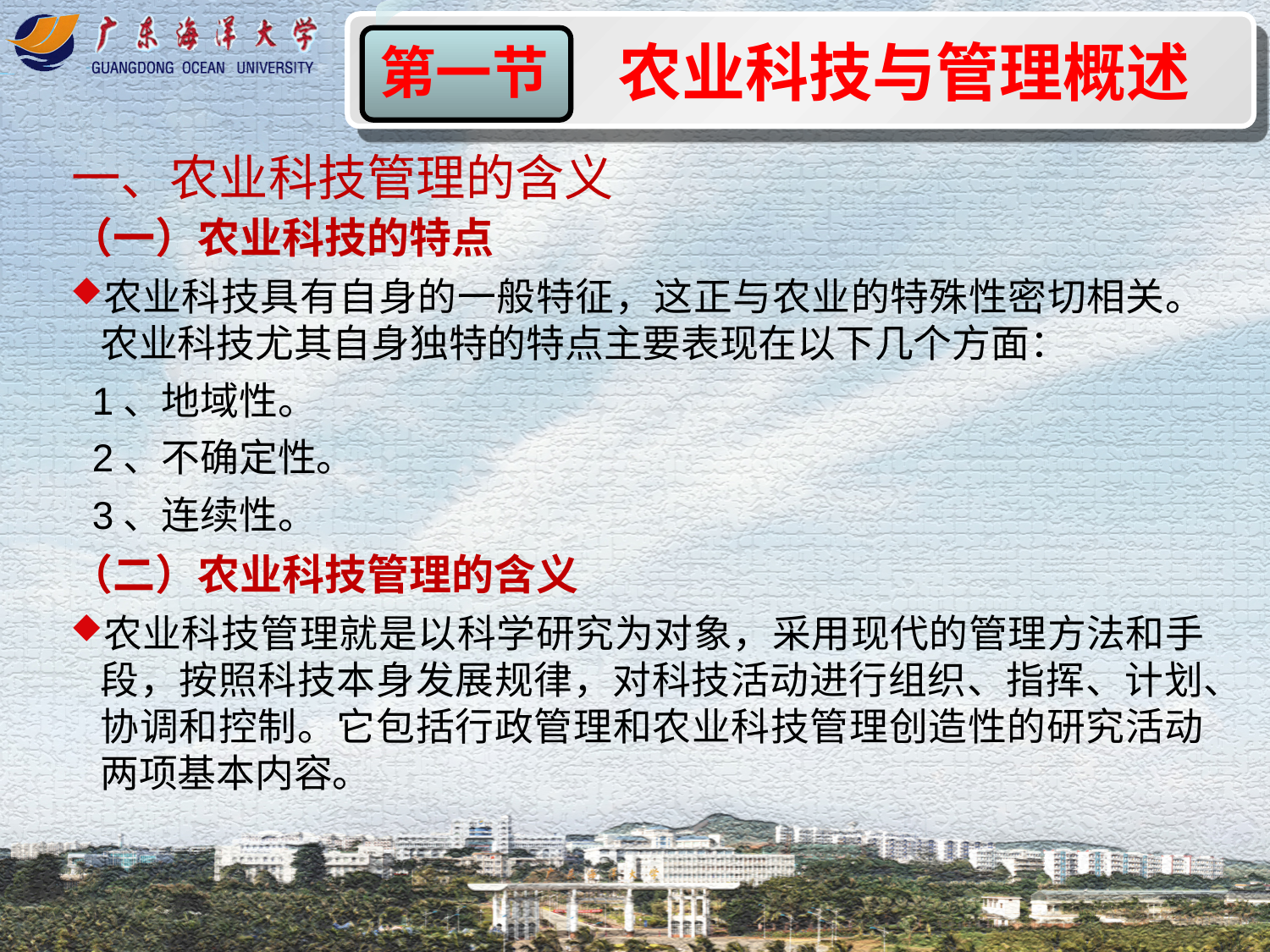

农业科技与管理概述

第一节
一、农业科技管理的含义
（一）农业科技的特点
农业科技具有自身的一般特征，这正与农业的特殊性密切相关。农业科技尤其自身独特的特点主要表现在以下几个方面：
  1、地域性。
  2、不确定性。
  3、连续性。
（二）农业科技管理的含义
农业科技管理就是以科学研究为对象，采用现代的管理方法和手段，按照科技本身发展规律，对科技活动进行组织、指挥、计划、协调和控制。它包括行政管理和农业科技管理创造性的研究活动两项基本内容。